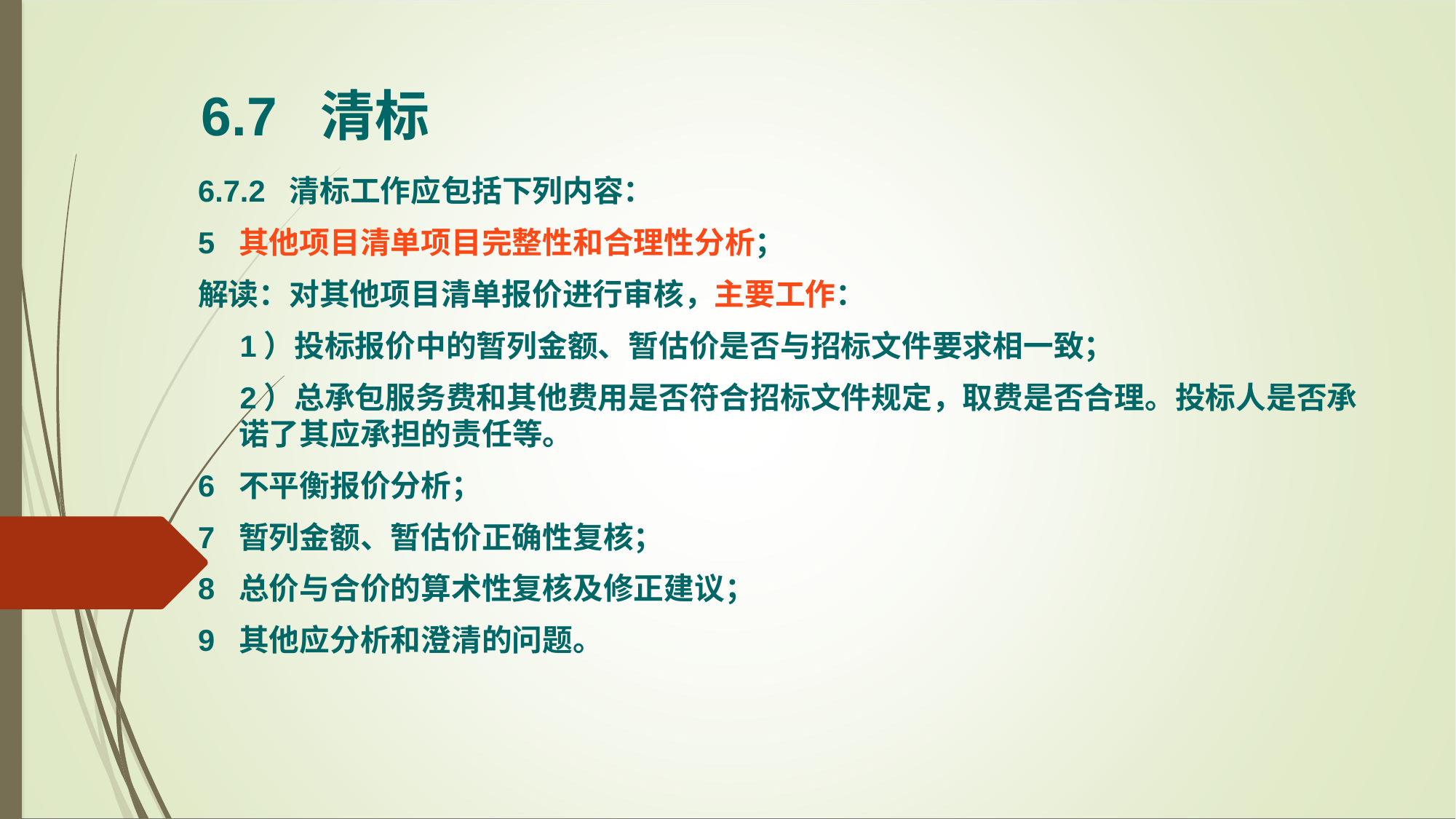

6.7  清标
6.7.2  清标工作应包括下列内容：
5  其他项目清单项目完整性和合理性分析；
解读：对其他项目清单报价进行审核，主要工作：
     1）投标报价中的暂列金额、暂估价是否与招标文件要求相一致；
     2）总承包服务费和其他费用是否符合招标文件规定，取费是否合理。投标人是否承诺了其应承担的责任等。
6  不平衡报价分析；
7  暂列金额、暂估价正确性复核；
8  总价与合价的算术性复核及修正建议；
9  其他应分析和澄清的问题。